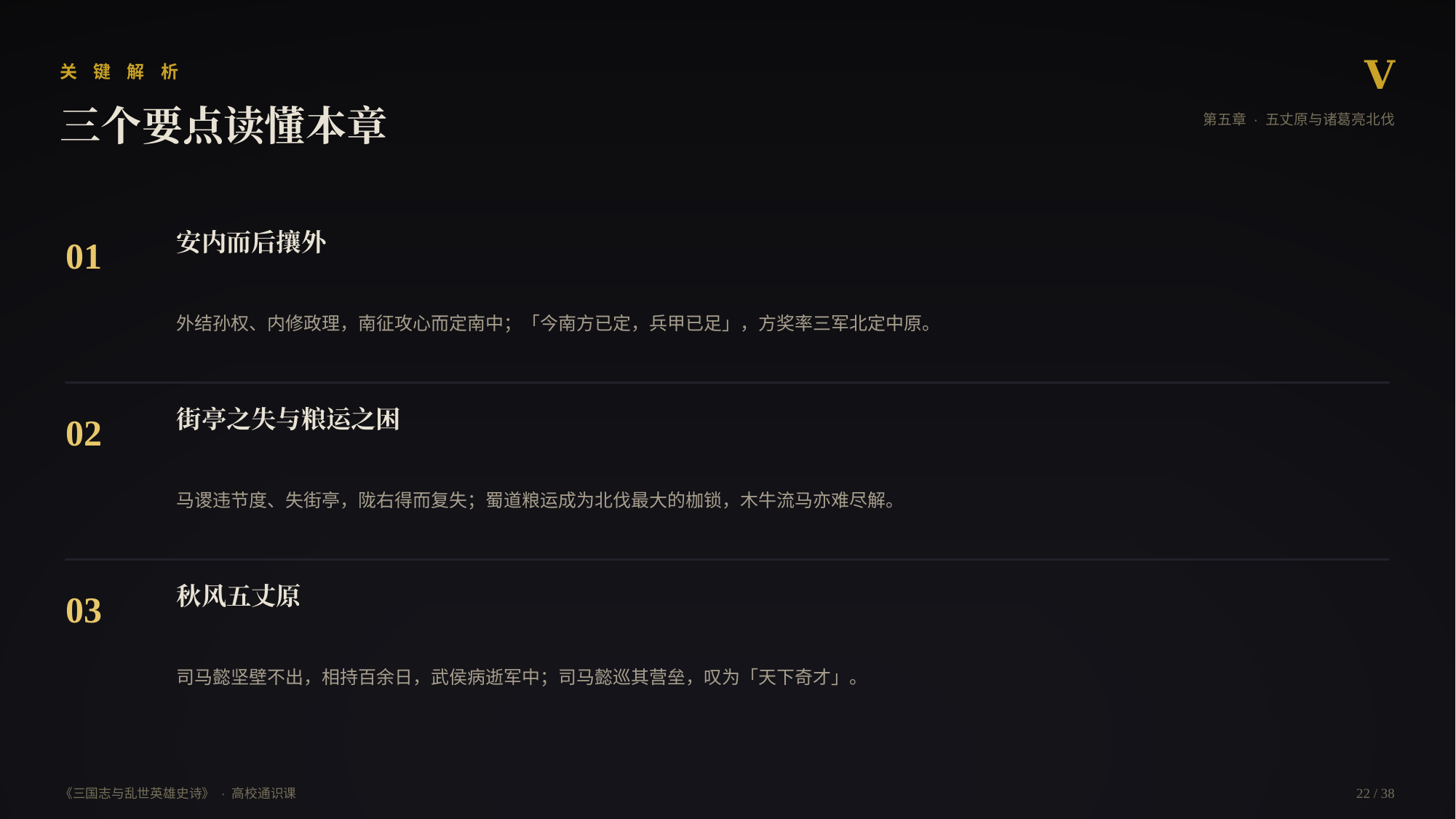

Ⅴ
关 键 解 析
三个要点读懂本章
第五章 · 五丈原与诸葛亮北伐
安内而后攘外
01
外结孙权、内修政理，南征攻心而定南中；「今南方已定，兵甲已足」，方奖率三军北定中原。

街亭之失与粮运之困
02
马谡违节度、失街亭，陇右得而复失；蜀道粮运成为北伐最大的枷锁，木牛流马亦难尽解。

秋风五丈原
03
司马懿坚壁不出，相持百余日，武侯病逝军中；司马懿巡其营垒，叹为「天下奇才」。
《三国志与乱世英雄史诗》 · 高校通识课
22 / 38